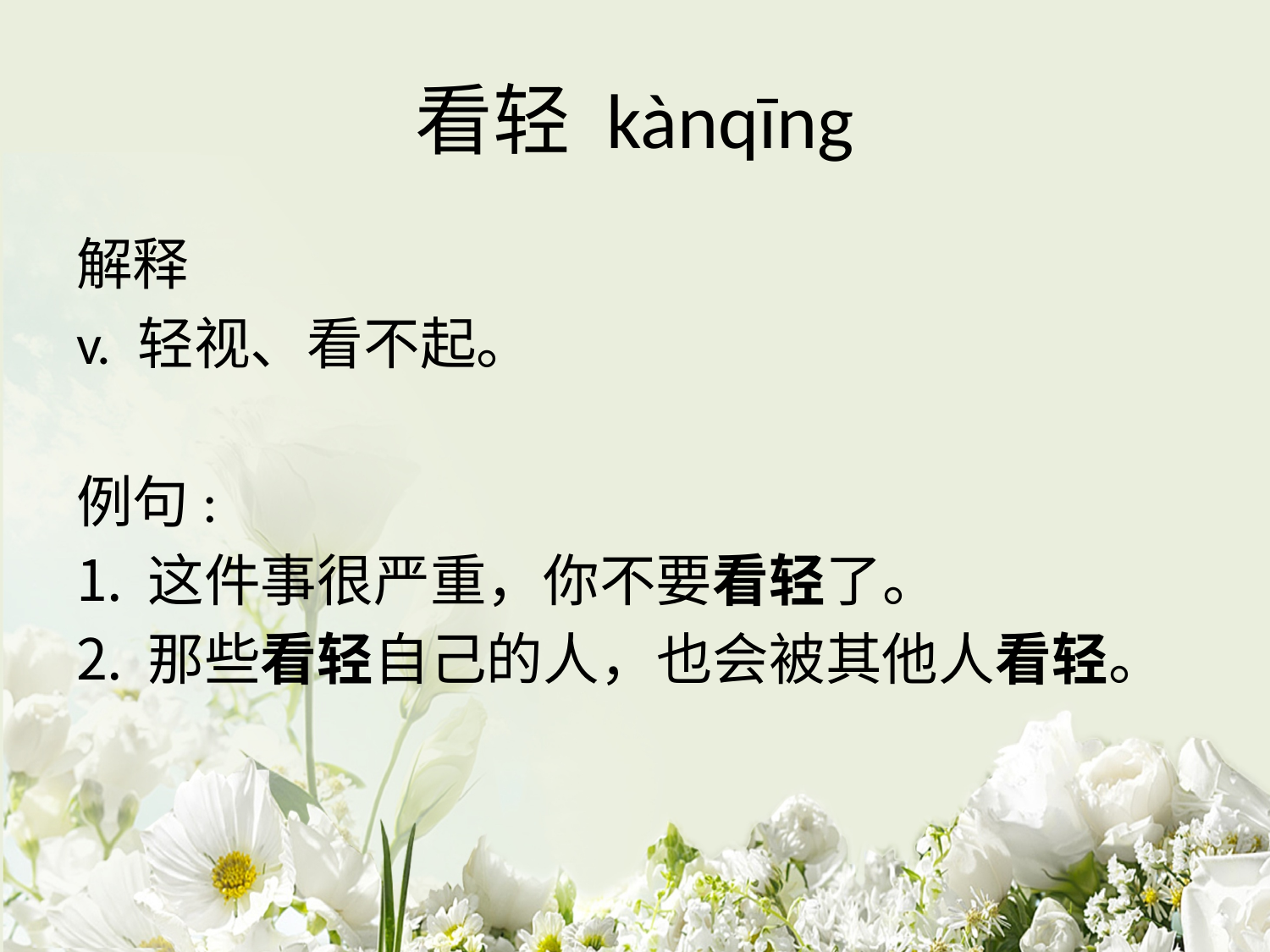

# 看轻 kànqīng
解释
v. 轻视、看不起。

例句:
这件事很严重，你不要看轻了。
那些看轻自己的人，也会被其他人看轻。